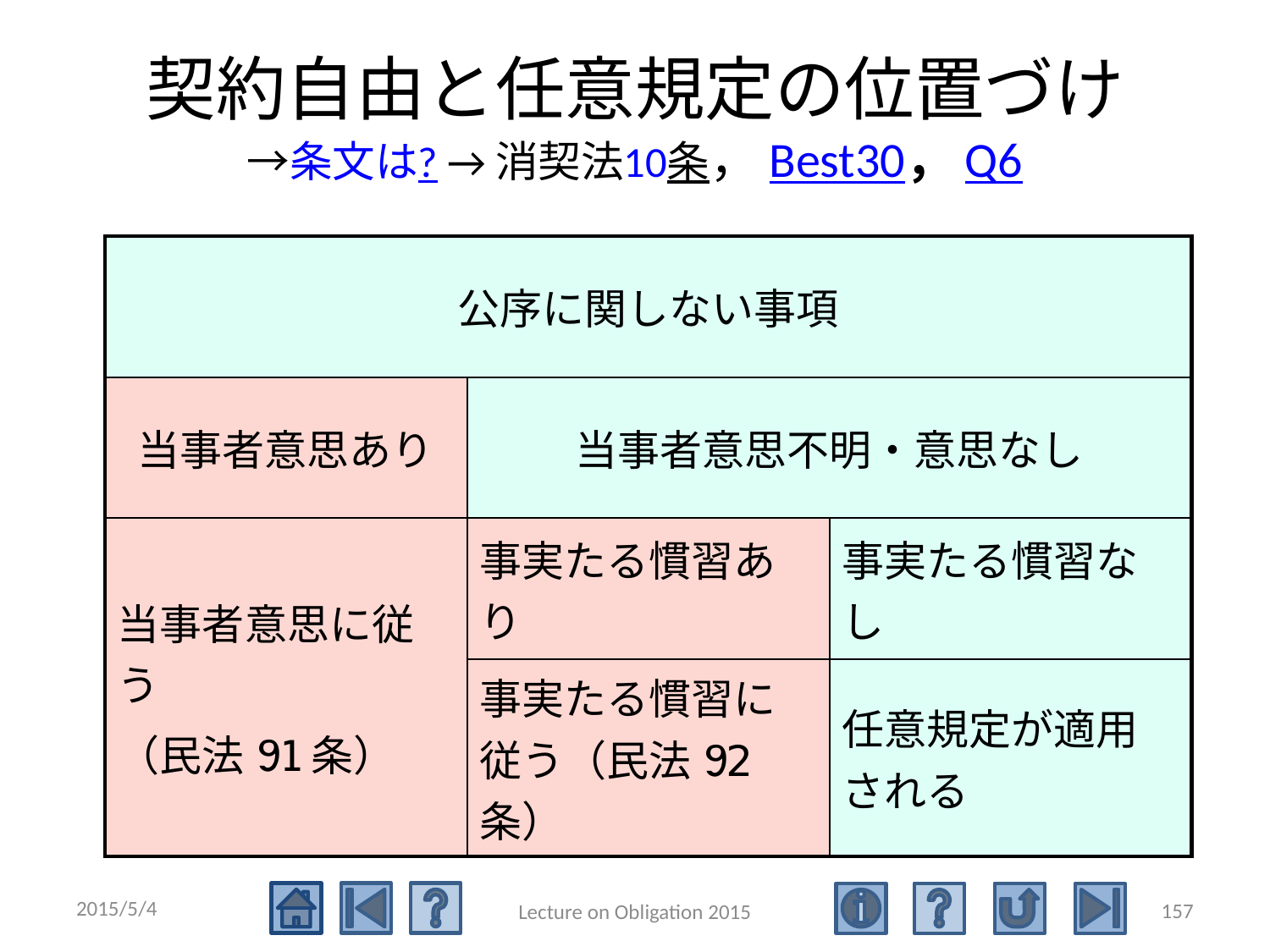

# 契約自由と任意規定の位置づけ →条文は? →消契法10条，Best30，Q6
| 公序に関しない事項 |  |  |
| --- | --- | --- |
| 当事者意思あり | 当事者意思不明・意思なし |  |
| 当事者意思に従う （民法91条） | 事実たる慣習あり | 事実たる慣習なし |
|  | 事実たる慣習に従う（民法92条） | 任意規定が適用される |
2015/5/4
157
Lecture on Obligation 2015